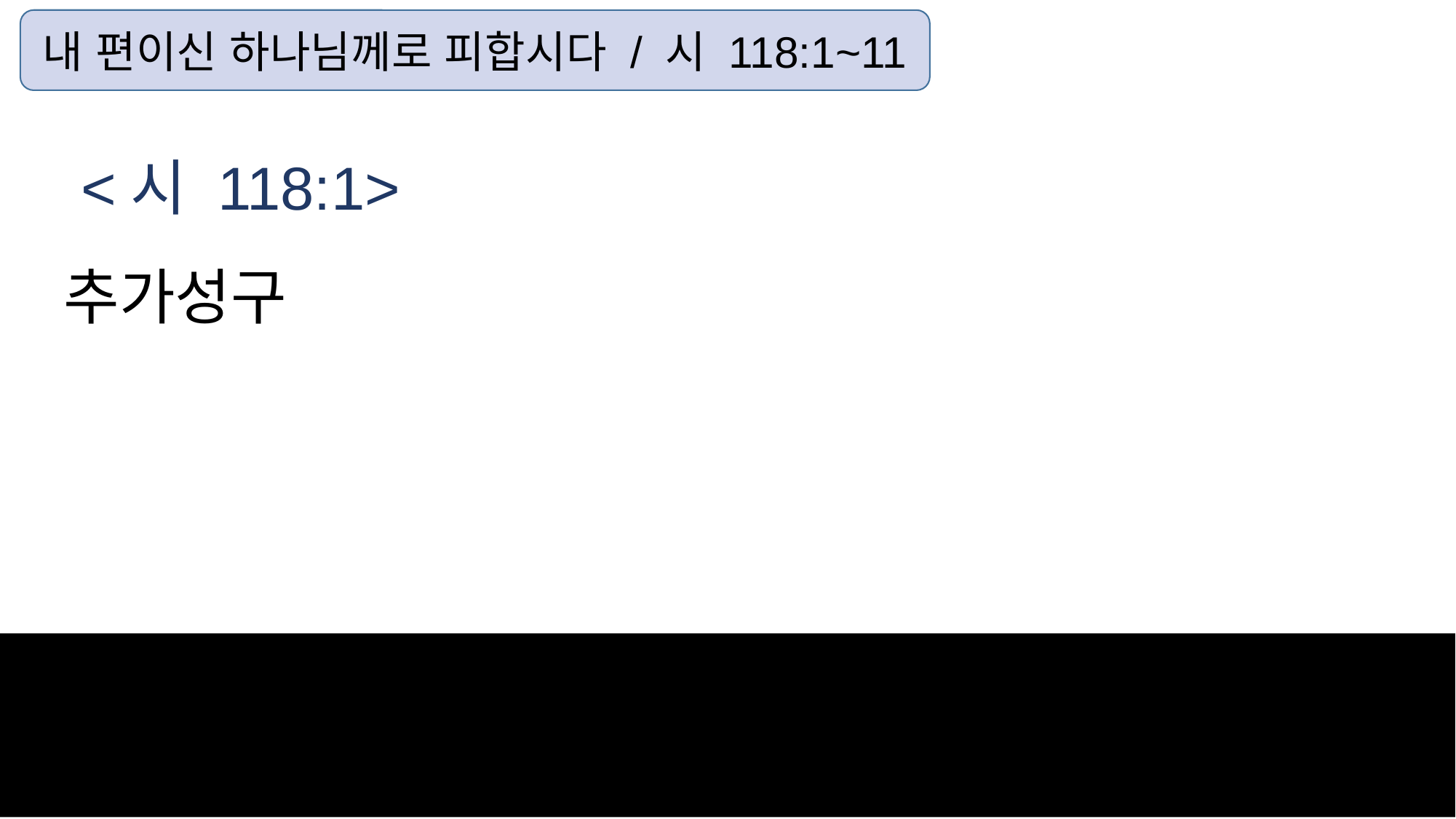

내 편이신 하나님께로 피합시다 / 시 118:1~11
 <시 118:1>
추가성구